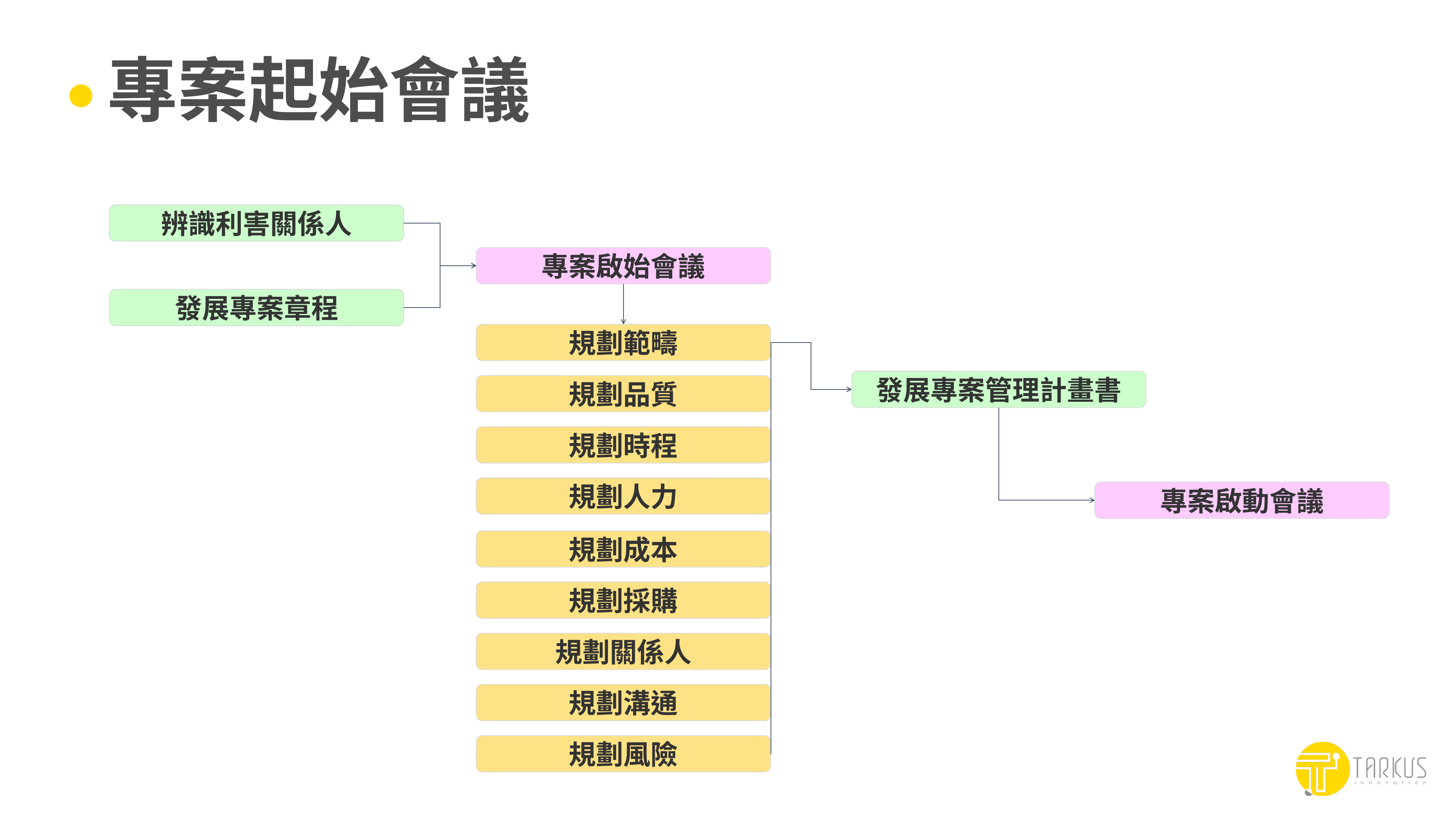

# 專案起始會議
辨識利害關係人
專案啟始會議
發展專案章程
規劃範疇
發展專案管理計畫書
規劃品質
規劃時程
規劃人力
專案啟動會議
規劃成本
規劃採購
規劃關係人
規劃溝通
規劃風險